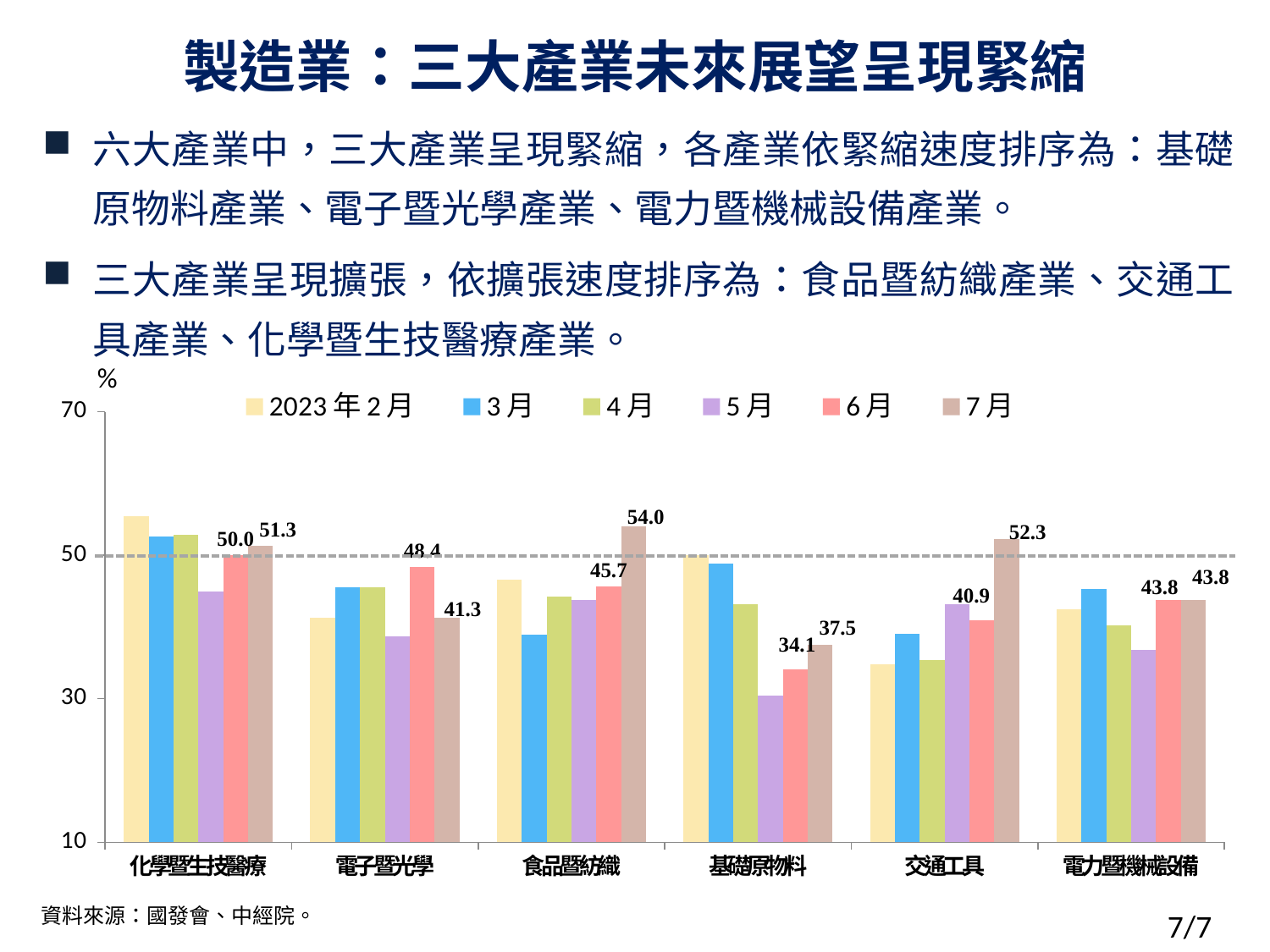

# 製造業：三大產業未來展望呈現緊縮
六大產業中，三大產業呈現緊縮，各產業依緊縮速度排序為：基礎原物料產業、電子暨光學產業、電力暨機械設備產業。
三大產業呈現擴張，依擴張速度排序為：食品暨紡織產業、交通工具產業、化學暨生技醫療產業。

### Chart

| Category | 2023年2月 | 3月 | 4月 | 5月 | 6月 | 7月 |
|---|---|---|---|---|---|---|
| 化學暨生技醫療 | 55.4 | 52.6 | 52.8 | 44.9 | 50.0 | 51.3 |
| 電子暨光學 | 41.3 | 45.5 | 45.6 | 38.7 | 48.4 | 41.3 |
| 食品暨紡織 | 46.6 | 38.9 | 44.2 | 43.8 | 45.7 | 54.0 |
| 基礎原物料 | 50.0 | 48.8 | 43.2 | 30.4 | 34.1 | 37.5 |
| 交通工具 | 34.8 | 39.1 | 35.4 | 43.2 | 40.9 | 52.3 |
| 電力暨機械設備 | 42.5 | 45.3 | 40.2 | 36.8 | 43.8 | 43.8 |
%
資料來源：國發會、中經院。